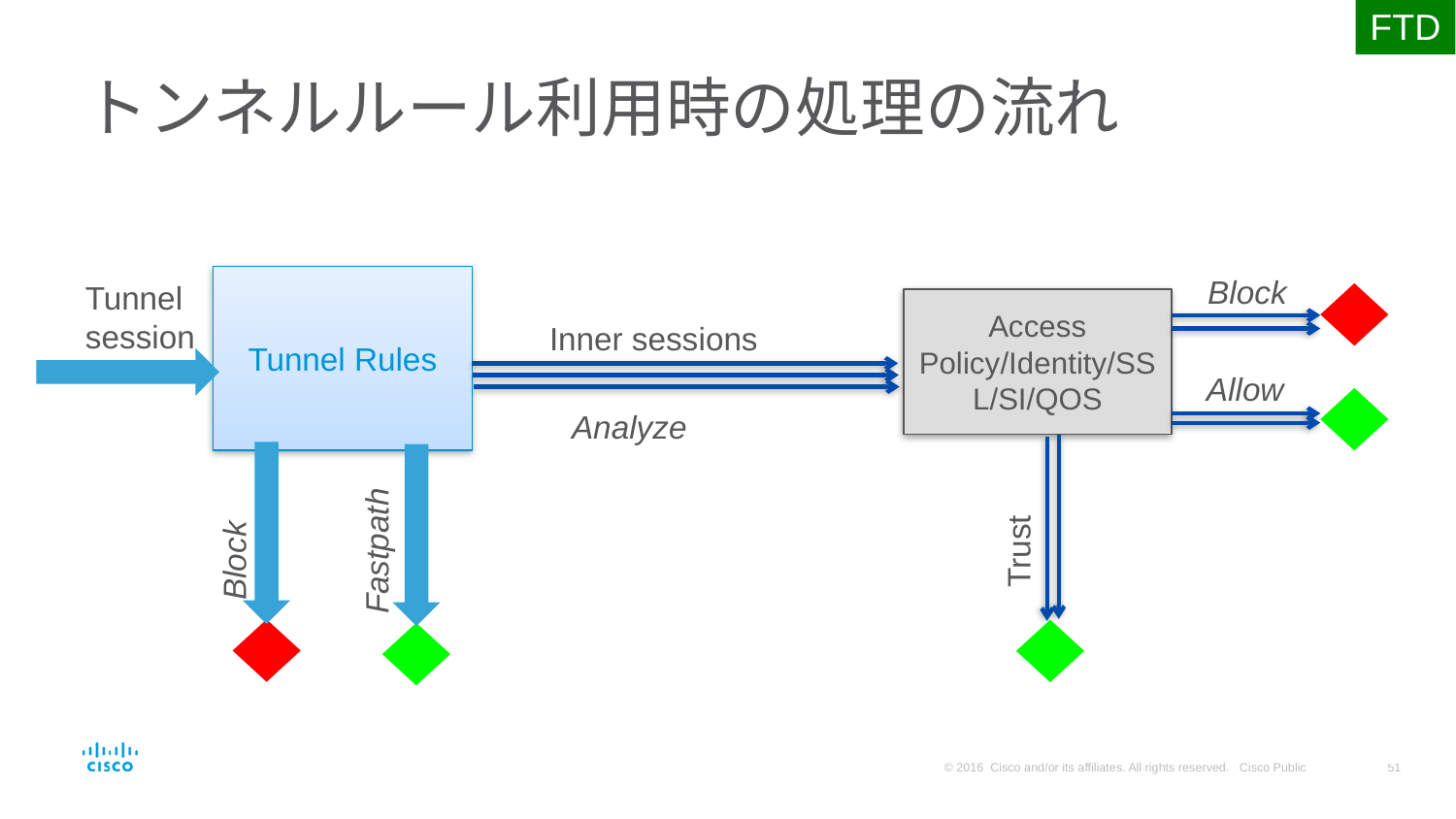

FTD
# トンネルルール利用時の処理の流れ
Tunnel Rules
Block
Tunnel
session

Access Policy/Identity/SSL/SI/QOS
Inner sessions

Allow

Analyze

Fastpath
Trust
Block